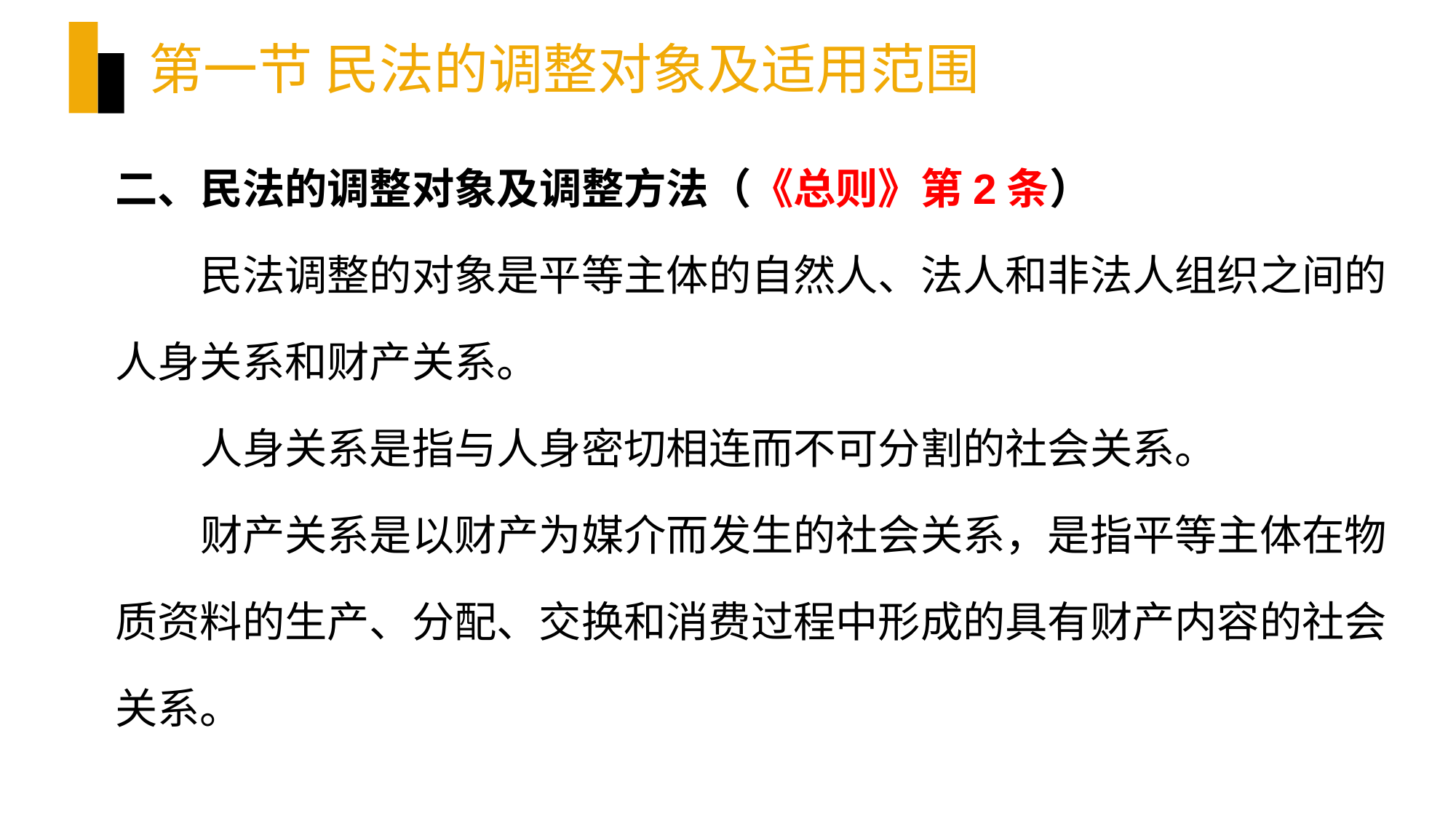

# 第一节 民法的调整对象及适用范围
二、民法的调整对象及调整方法（《总则》第2条）
民法调整的对象是平等主体的自然人、法人和非法人组织之间的人身关系和财产关系。
人身关系是指与人身密切相连而不可分割的社会关系。
财产关系是以财产为媒介而发生的社会关系，是指平等主体在物质资料的生产、分配、交换和消费过程中形成的具有财产内容的社会关系。